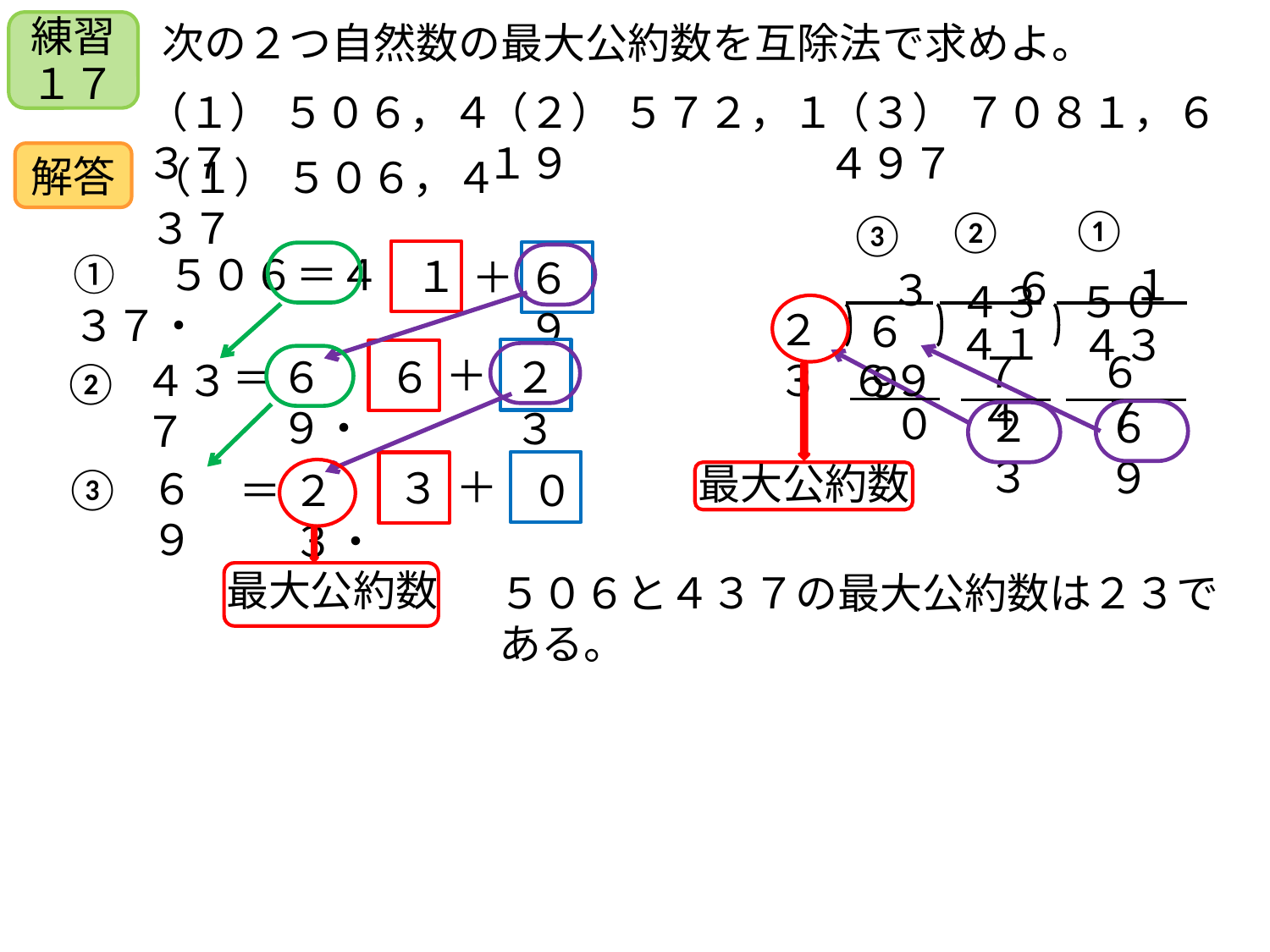

次の２つ自然数の最大公約数を互除法で求めよ。
練習１７
（１） ５０６，４３７
（２） ５７２，１１９
（３） ７０８１，６４９７
解答
（１） ５０６，４３７
①
②
③

①　５０６＝４３７・
＋

１
１

６９
６
３

４３７
５０６
２３
６９

４１４
４３７
６９

＋
６９・

２３
６
＝

４３７
②
０
２３
６９

＋
２３・
③
３
６９
０
＝

最大公約数
５０６と４３７の最大公約数は２３である。
最大公約数